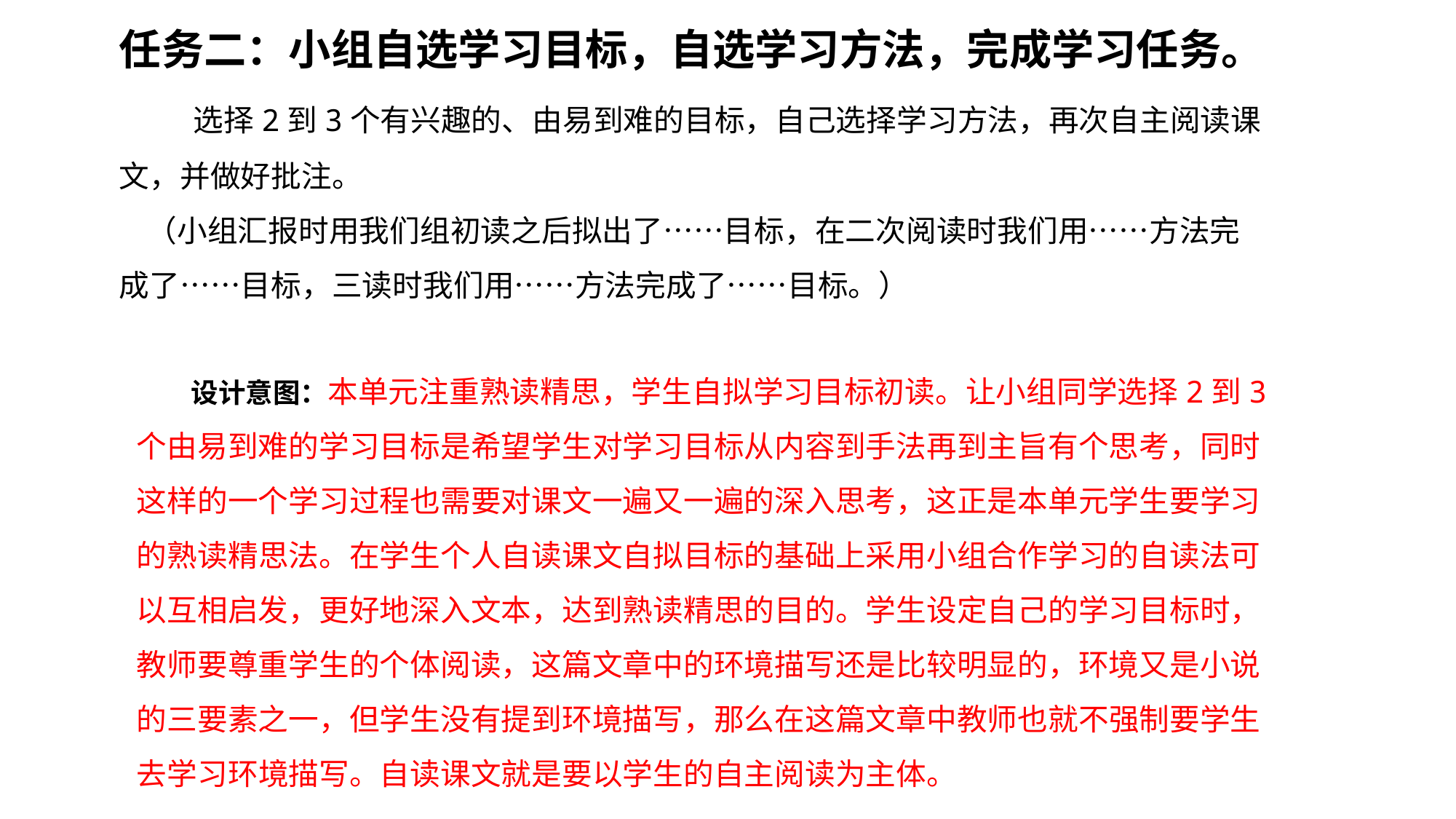

任务二：小组自选学习目标，自选学习方法，完成学习任务。
        选择2到3个有兴趣的、由易到难的目标，自己选择学习方法，再次自主阅读课文，并做好批注。
   （小组汇报时用我们组初读之后拟出了……目标，在二次阅读时我们用……方法完成了……目标，三读时我们用……方法完成了……目标。）
　　设计意图：本单元注重熟读精思，学生自拟学习目标初读。让小组同学选择2到3个由易到难的学习目标是希望学生对学习目标从内容到手法再到主旨有个思考，同时这样的一个学习过程也需要对课文一遍又一遍的深入思考，这正是本单元学生要学习的熟读精思法。在学生个人自读课文自拟目标的基础上采用小组合作学习的自读法可以互相启发，更好地深入文本，达到熟读精思的目的。学生设定自己的学习目标时，教师要尊重学生的个体阅读，这篇文章中的环境描写还是比较明显的，环境又是小说的三要素之一，但学生没有提到环境描写，那么在这篇文章中教师也就不强制要学生去学习环境描写。自读课文就是要以学生的自主阅读为主体。